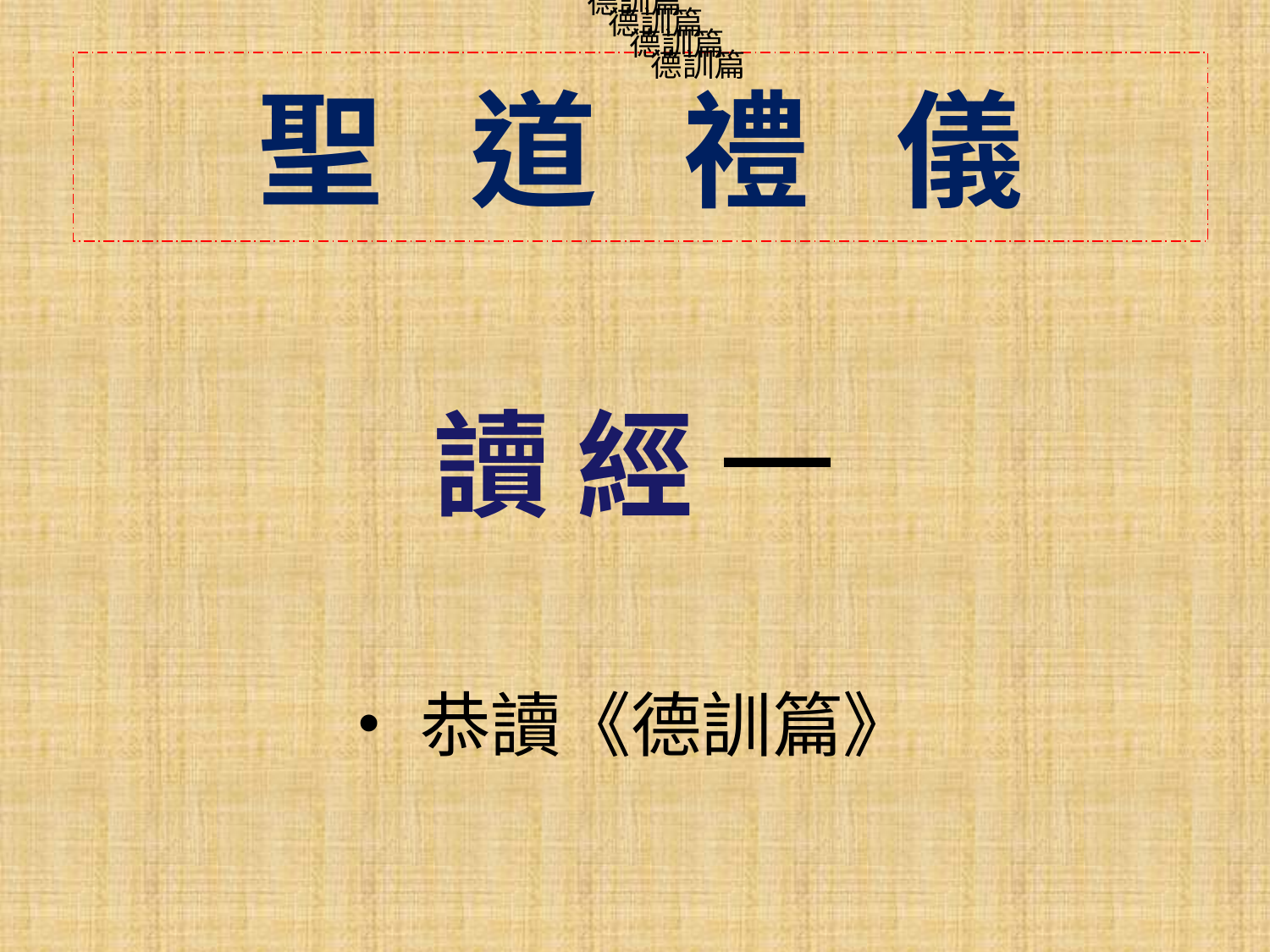

德訓篇
德訓篇
德訓篇
聖   道   禮   儀
德訓篇
讀 經 一

恭讀《德訓篇》